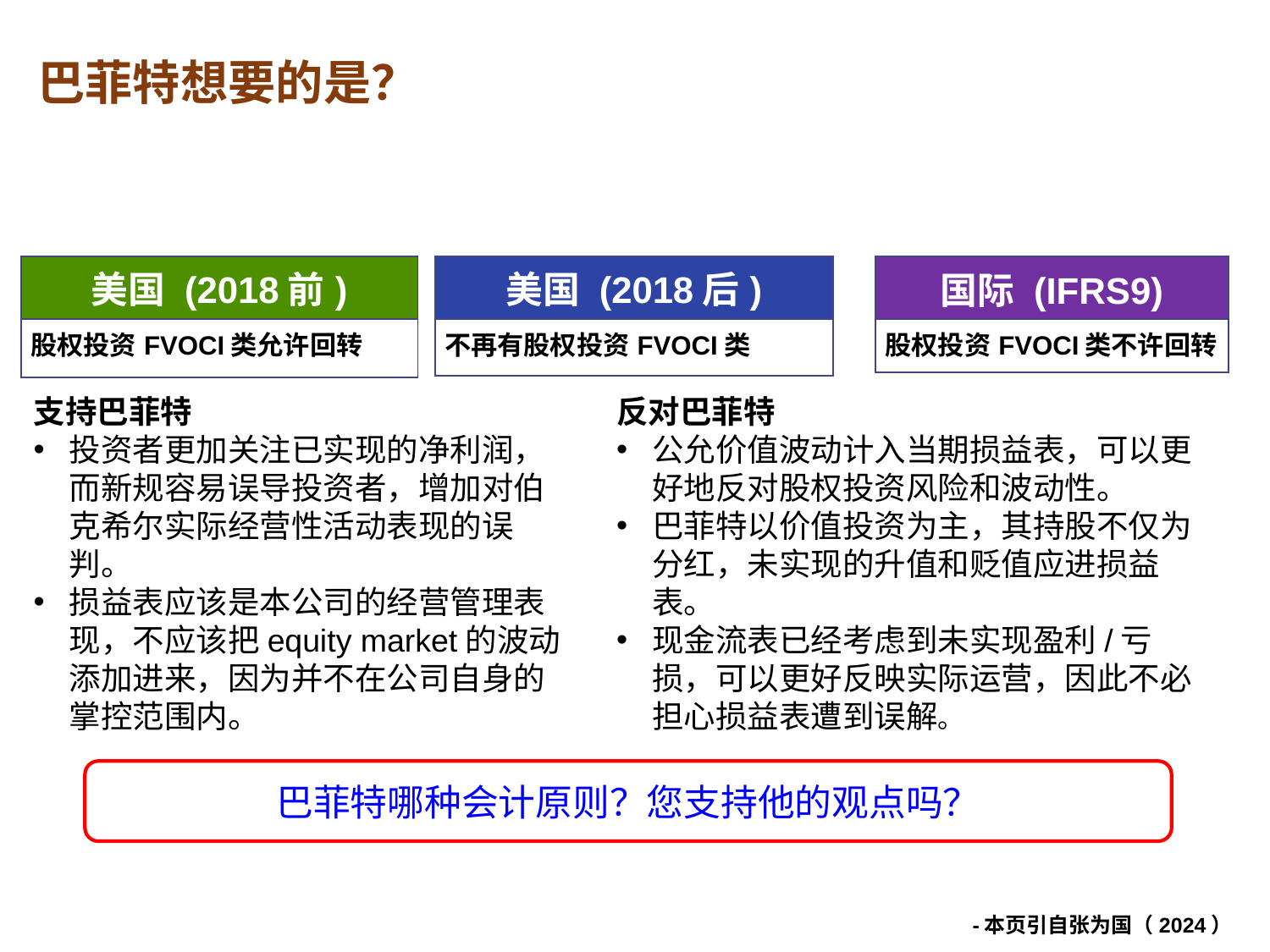

# 巴菲特想要的是？
| 美国 (2018前) |
| --- |
| 股权投资FVOCI类允许回转 |
| 美国 (2018后) |
| --- |
| 不再有股权投资FVOCI类 |
| 国际 (IFRS9) |
| --- |
| 股权投资FVOCI类不许回转 |
支持巴菲特
投资者更加关注已实现的净利润，而新规容易误导投资者，增加对伯克希尔实际经营性活动表现的误判。
损益表应该是本公司的经营管理表现，不应该把equity market的波动添加进来，因为并不在公司自身的掌控范围内。
反对巴菲特
公允价值波动计入当期损益表，可以更好地反对股权投资风险和波动性。
巴菲特以价值投资为主，其持股不仅为分红，未实现的升值和贬值应进损益表。
现金流表已经考虑到未实现盈利/亏损，可以更好反映实际运营，因此不必担心损益表遭到误解。
巴菲特哪种会计原则？您支持他的观点吗？
14
-本页引自张为国（2024）